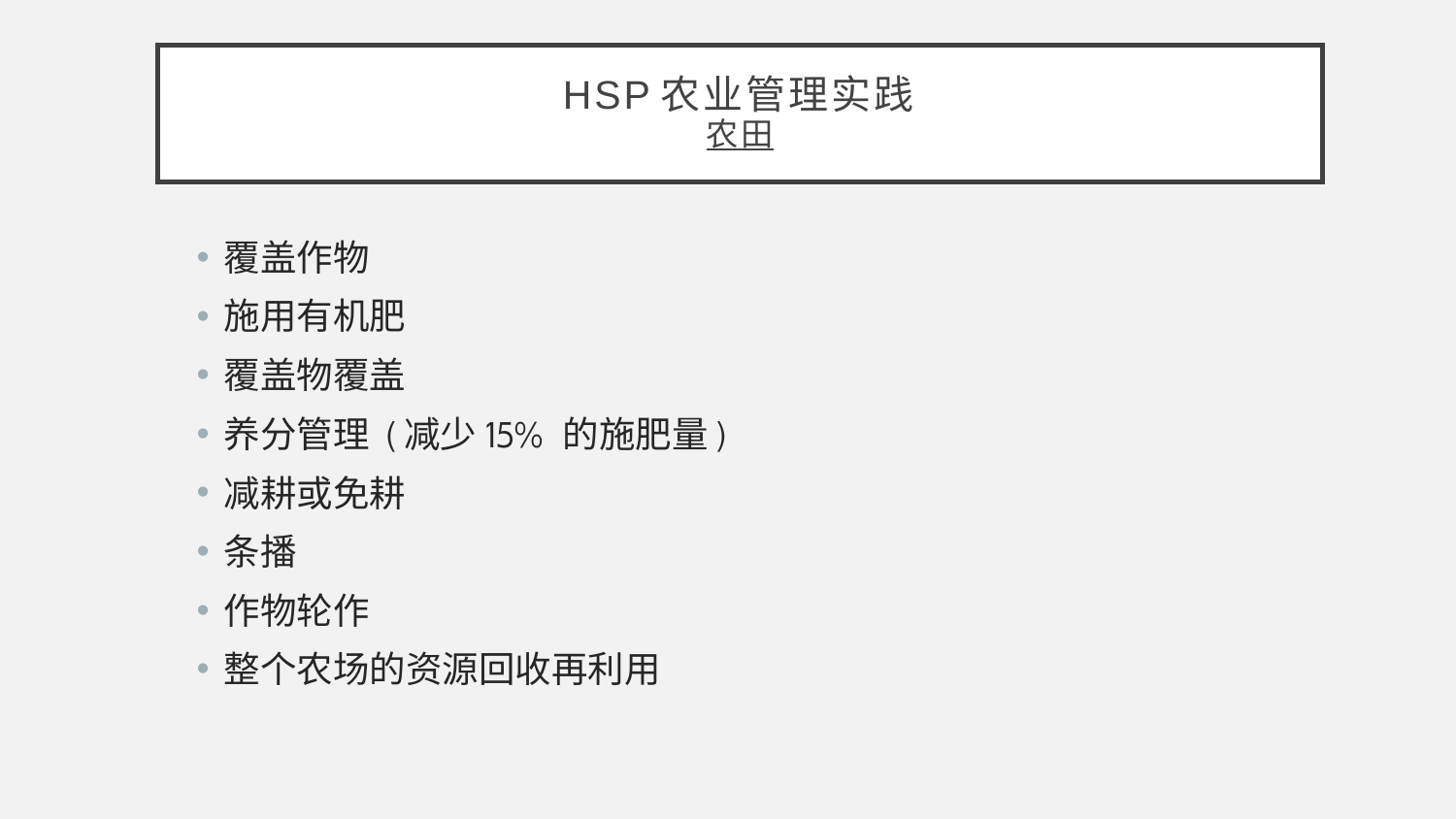

HSP农业管理实践
农田
覆盖作物
施用有机肥
覆盖物覆盖
养分管理 (减少15% 的施肥量)
减耕或免耕
条播
作物轮作
整个农场的资源回收再利用